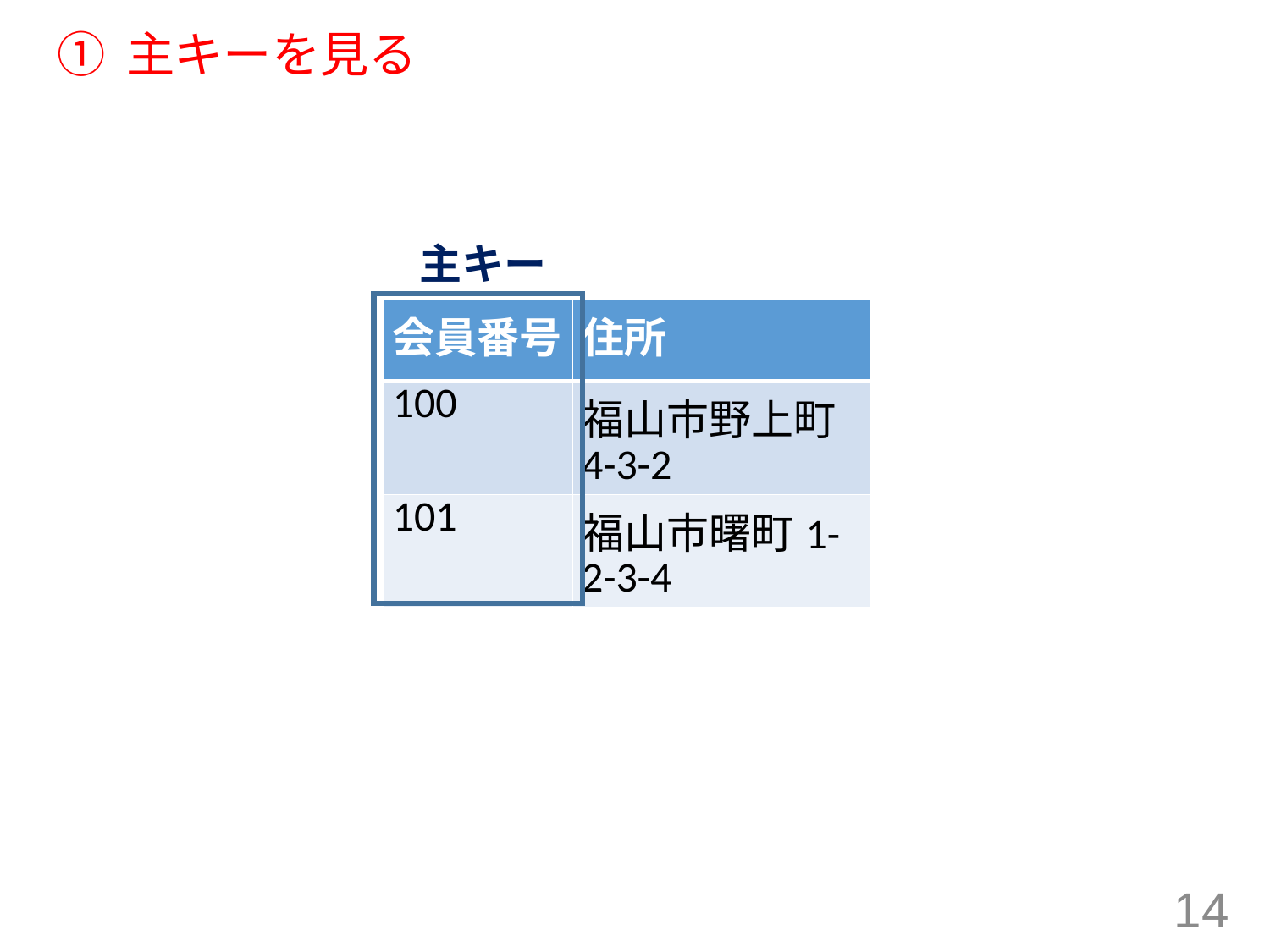

# ① 主キーを見る
主キー

| 会員番号 | 住所 |
| --- | --- |
| 100 | 福山市野上町4-3-2 |
| 101 | 福山市曙町1-2-3-4 |
14